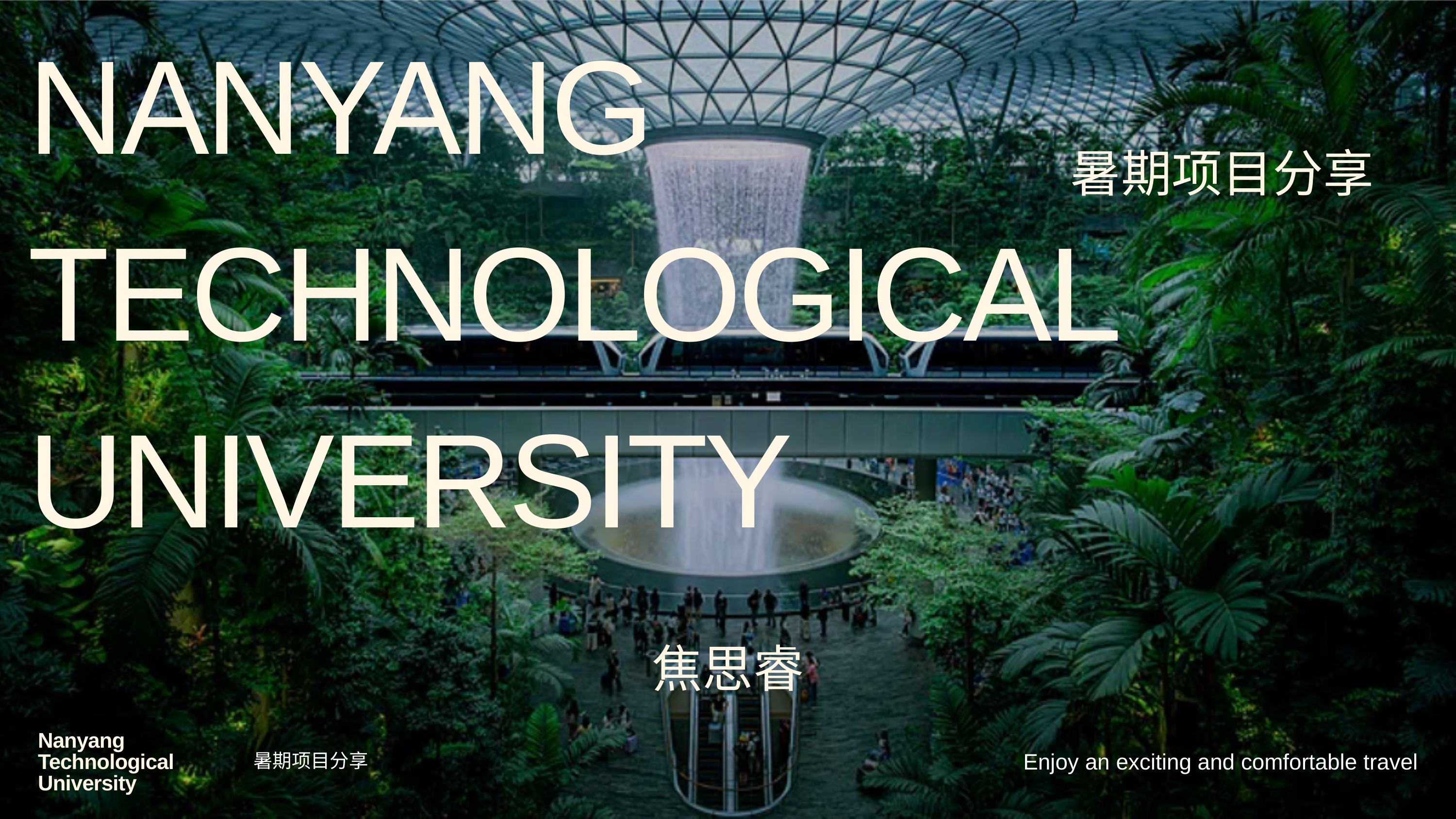

NANYANG
TECHNOLOGICAL
UNIVERSITY
暑期项目分享
焦思睿
Nanyang Technological University
Enjoy an exciting and comfortable travel
暑期项目分享